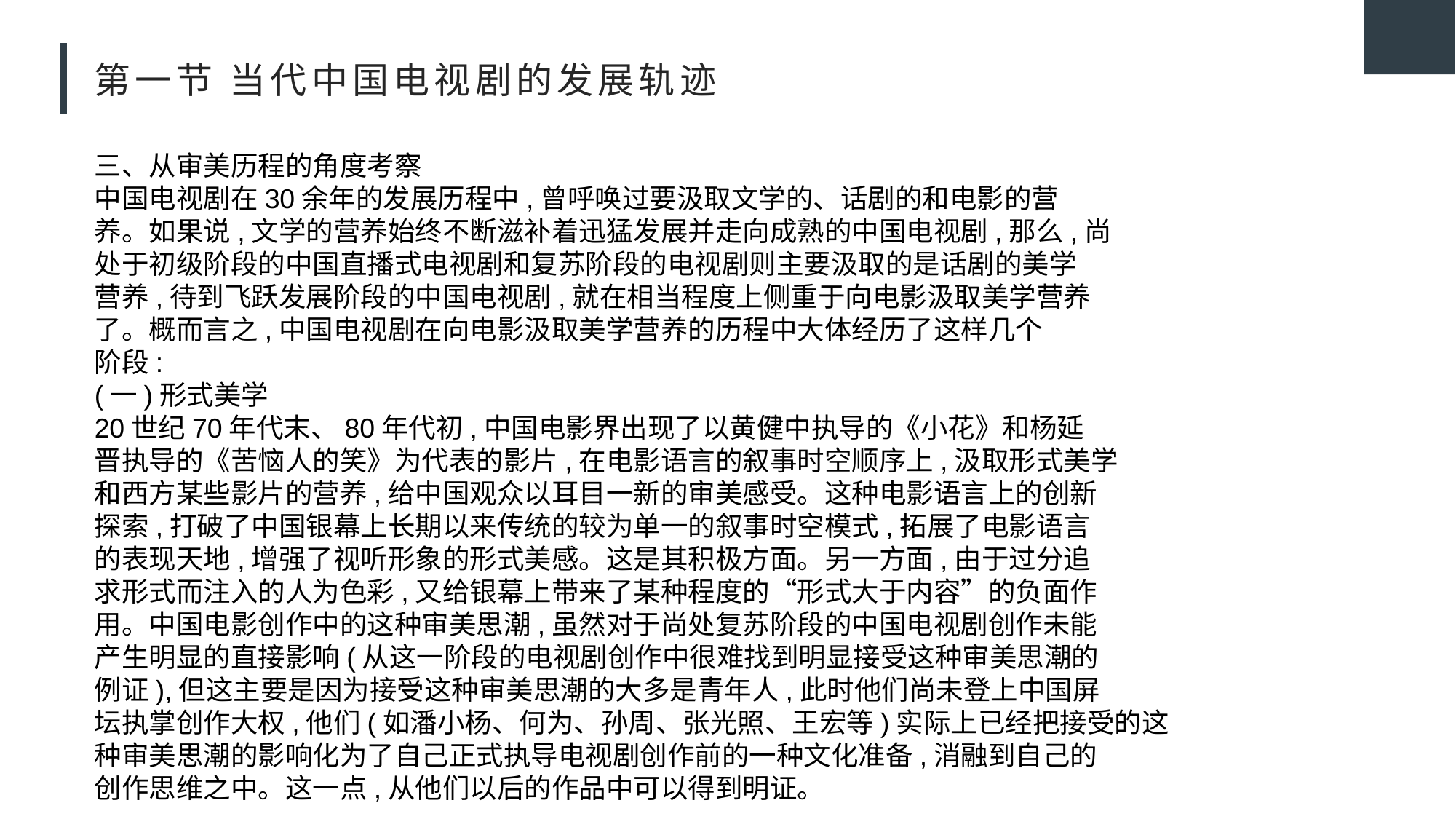

# 第一节 当代中国电视剧的发展轨迹
三、从审美历程的角度考察
中国电视剧在30余年的发展历程中,曾呼唤过要汲取文学的、话剧的和电影的营
养。如果说,文学的营养始终不断滋补着迅猛发展并走向成熟的中国电视剧,那么,尚
处于初级阶段的中国直播式电视剧和复苏阶段的电视剧则主要汲取的是话剧的美学
营养,待到飞跃发展阶段的中国电视剧,就在相当程度上侧重于向电影汲取美学营养
了。概而言之,中国电视剧在向电影汲取美学营养的历程中大体经历了这样几个
阶段:
(一)形式美学
20世纪70年代末、80年代初,中国电影界出现了以黄健中执导的《小花》和杨延
晋执导的《苦恼人的笑》为代表的影片,在电影语言的叙事时空顺序上,汲取形式美学
和西方某些影片的营养,给中国观众以耳目一新的审美感受。这种电影语言上的创新
探索,打破了中国银幕上长期以来传统的较为单一的叙事时空模式,拓展了电影语言
的表现天地,增强了视听形象的形式美感。这是其积极方面。另一方面,由于过分追
求形式而注入的人为色彩,又给银幕上带来了某种程度的“形式大于内容”的负面作
用。中国电影创作中的这种审美思潮,虽然对于尚处复苏阶段的中国电视剧创作未能
产生明显的直接影响(从这一阶段的电视剧创作中很难找到明显接受这种审美思潮的
例证),但这主要是因为接受这种审美思潮的大多是青年人,此时他们尚未登上中国屏
坛执掌创作大权,他们(如潘小杨、何为、孙周、张光照、王宏等)实际上已经把接受的这
种审美思潮的影响化为了自己正式执导电视剧创作前的一种文化准备,消融到自己的
创作思维之中。这一点,从他们以后的作品中可以得到明证。